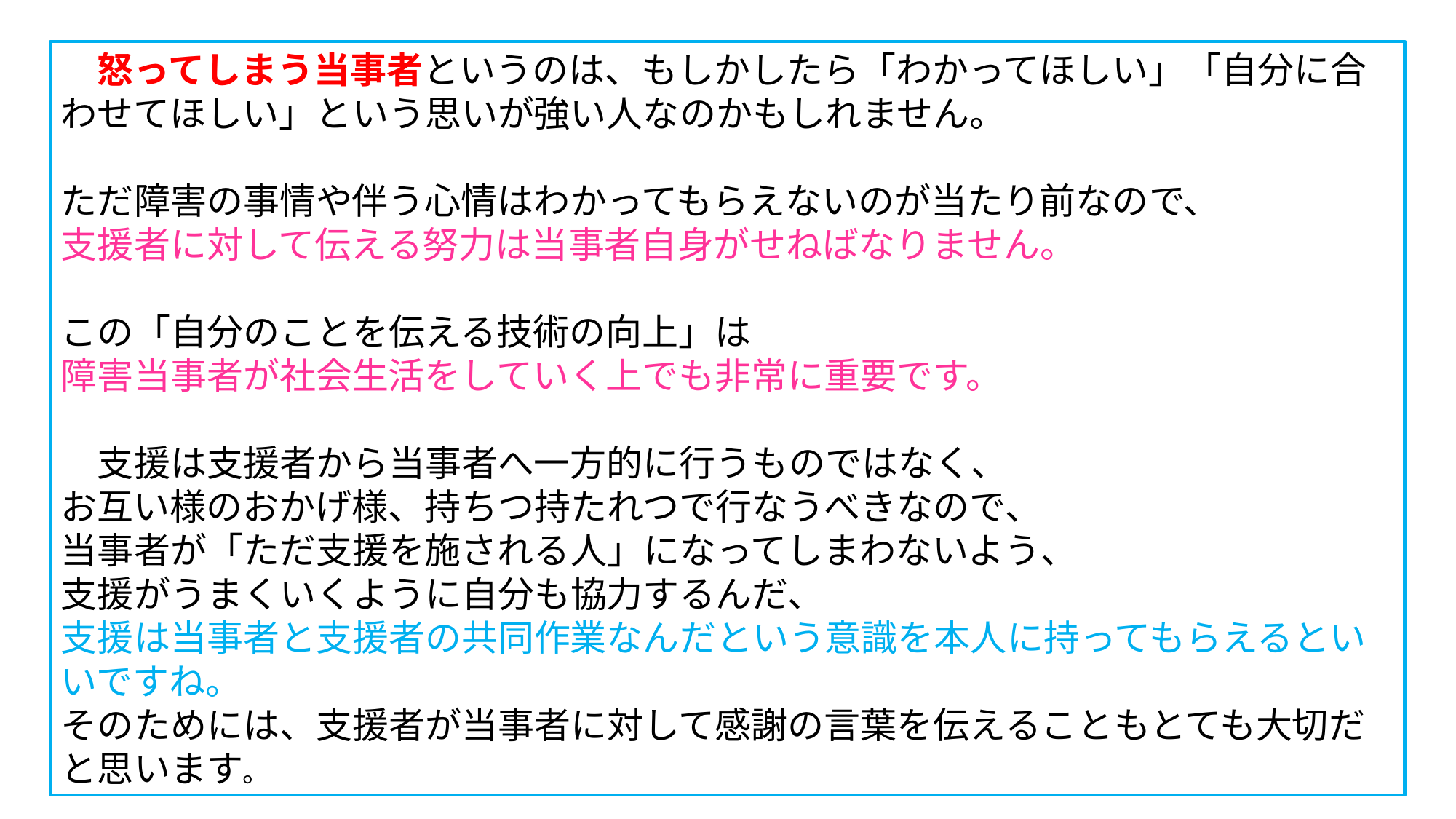

怒ってしまう当事者というのは、もしかしたら「わかってほしい」「自分に合わせてほしい」という思いが強い人なのかもしれません。

ただ障害の事情や伴う心情はわかってもらえないのが当たり前なので、
支援者に対して伝える努力は当事者自身がせねばなりません。

この「自分のことを伝える技術の向上」は
障害当事者が社会生活をしていく上でも非常に重要です。

　支援は支援者から当事者へ一方的に行うものではなく、
お互い様のおかげ様、持ちつ持たれつで行なうべきなので、
当事者が「ただ支援を施される人」になってしまわないよう、
支援がうまくいくように自分も協力するんだ、
支援は当事者と支援者の共同作業なんだという意識を本人に持ってもらえるといいですね。
そのためには、支援者が当事者に対して感謝の言葉を伝えることもとても大切だと思います。